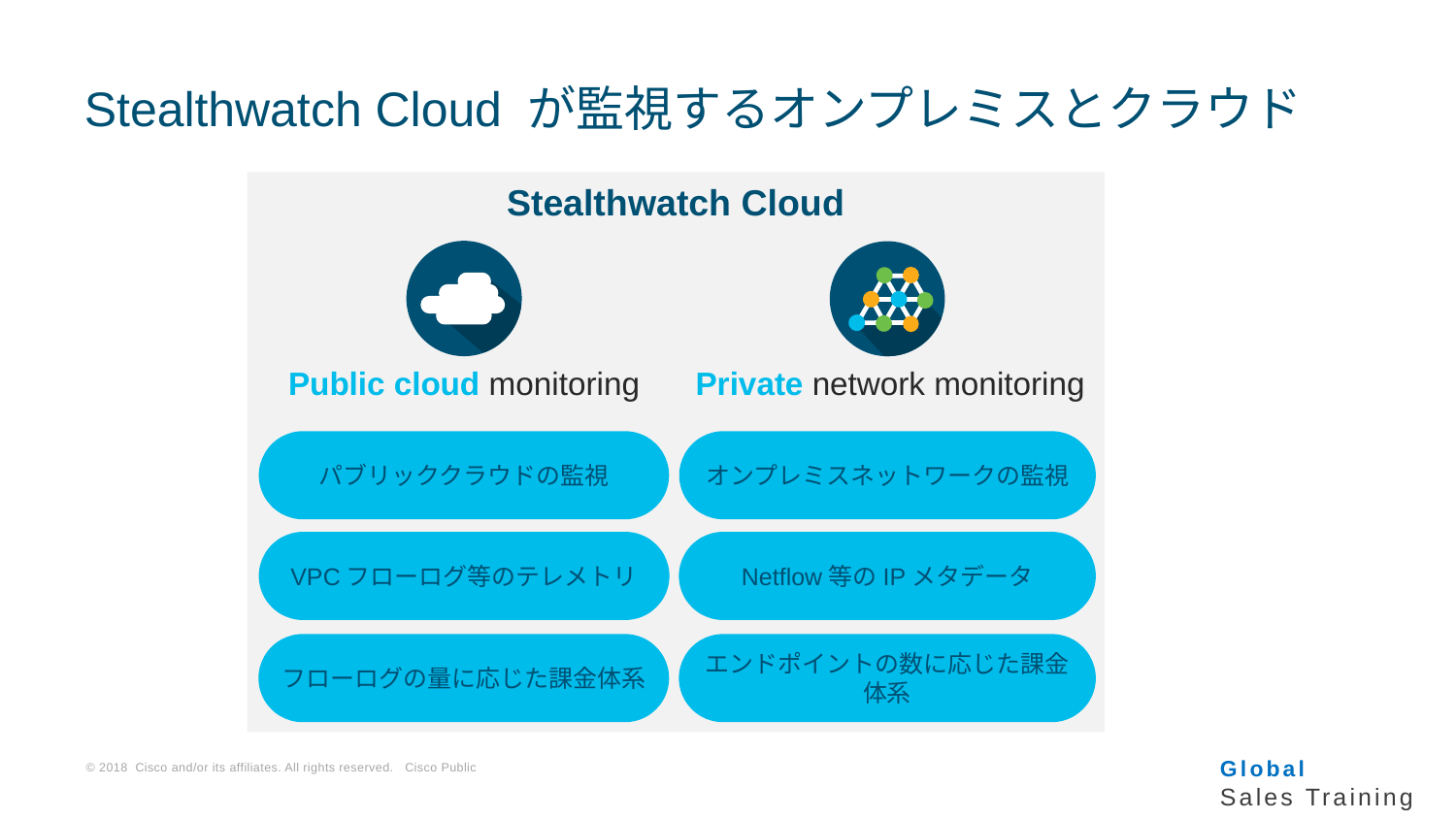

# Stealthwatch Cloud が監視するオンプレミスとクラウド
Stealthwatch Cloud

Public cloud monitoring
Private network monitoring
パブリッククラウドの監視
オンプレミスネットワークの監視
VPCフローログ等のテレメトリ
Netflow等のIPメタデータ
フローログの量に応じた課金体系
エンドポイントの数に応じた課金体系